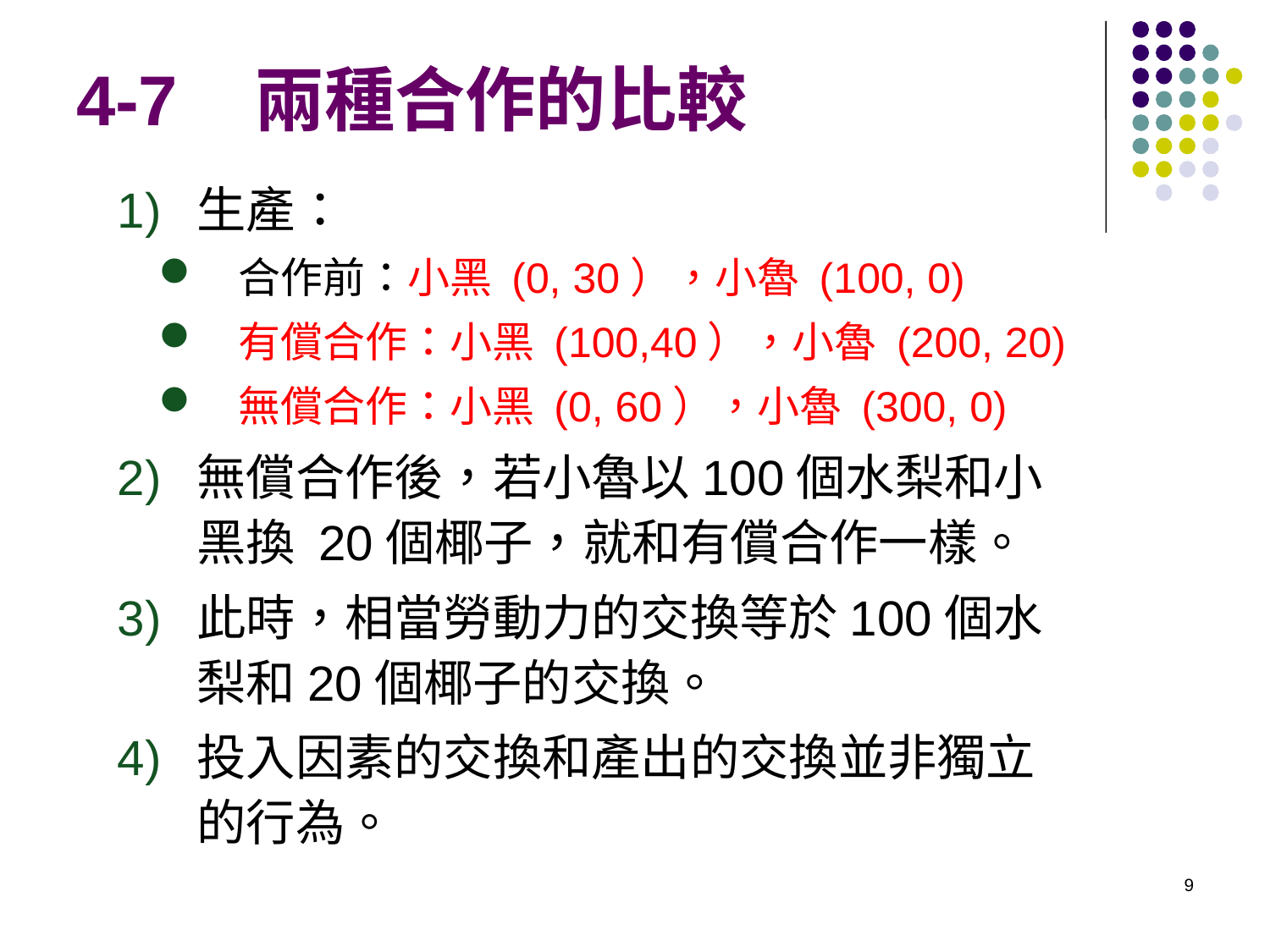

# 4-7   兩種合作的比較
生產：
合作前：小黑 (0, 30），小魯 (100, 0)
有償合作：小黑 (100,40），小魯 (200, 20)
無償合作：小黑 (0, 60），小魯 (300, 0)
無償合作後，若小魯以100個水梨和小黑換 20個椰子，就和有償合作一樣。
此時，相當勞動力的交換等於100個水梨和20個椰子的交換。
投入因素的交換和產出的交換並非獨立的行為。
9